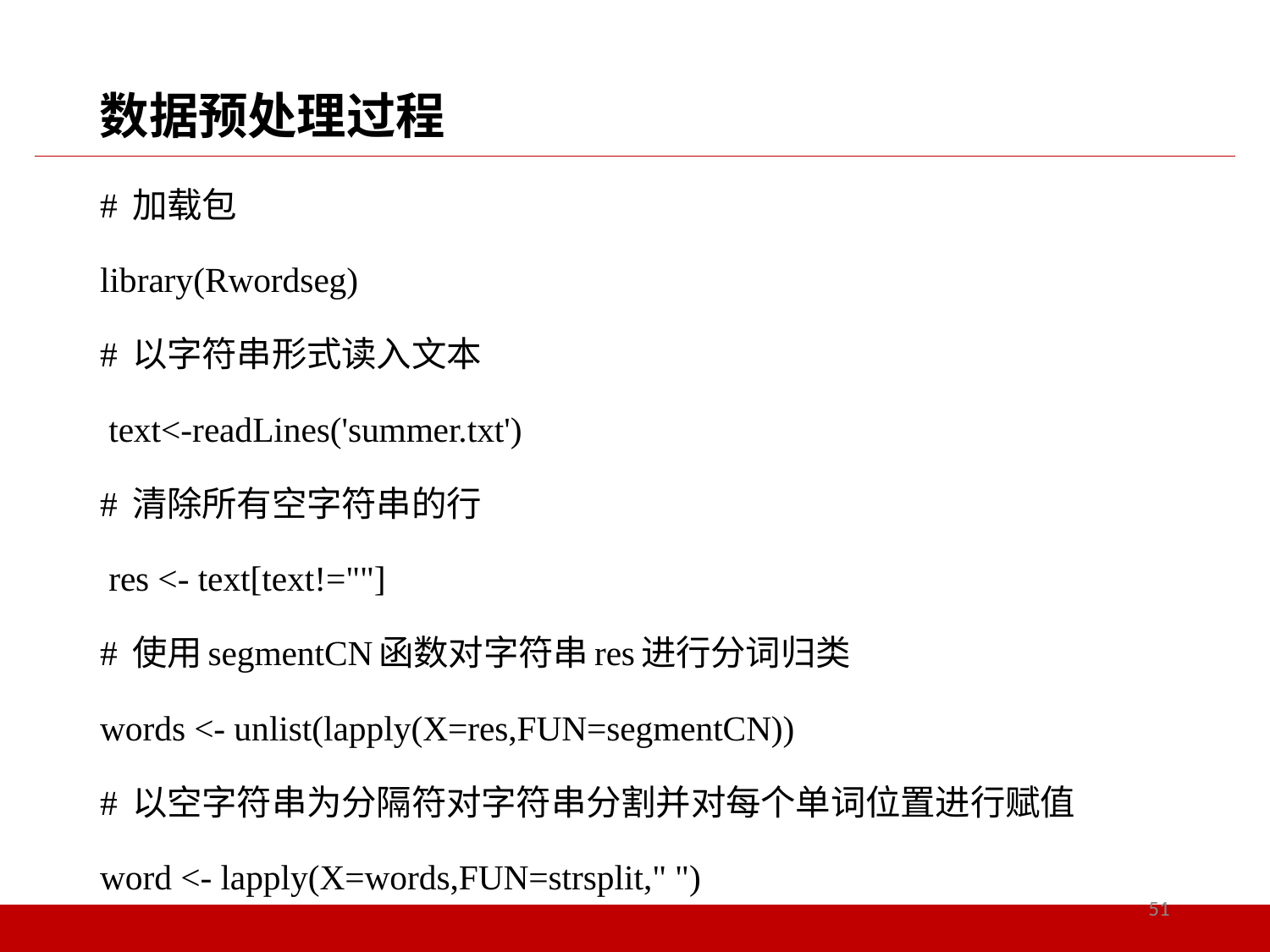

数据预处理过程
# 加载包
library(Rwordseg)
# 以字符串形式读入文本
 text<-readLines('summer.txt')
# 清除所有空字符串的行
 res <- text[text!=""]
# 使用segmentCN函数对字符串res进行分词归类
words <- unlist(lapply(X=res,FUN=segmentCN))
# 以空字符串为分隔符对字符串分割并对每个单词位置进行赋值
word <- lapply(X=words,FUN=strsplit," ")
51